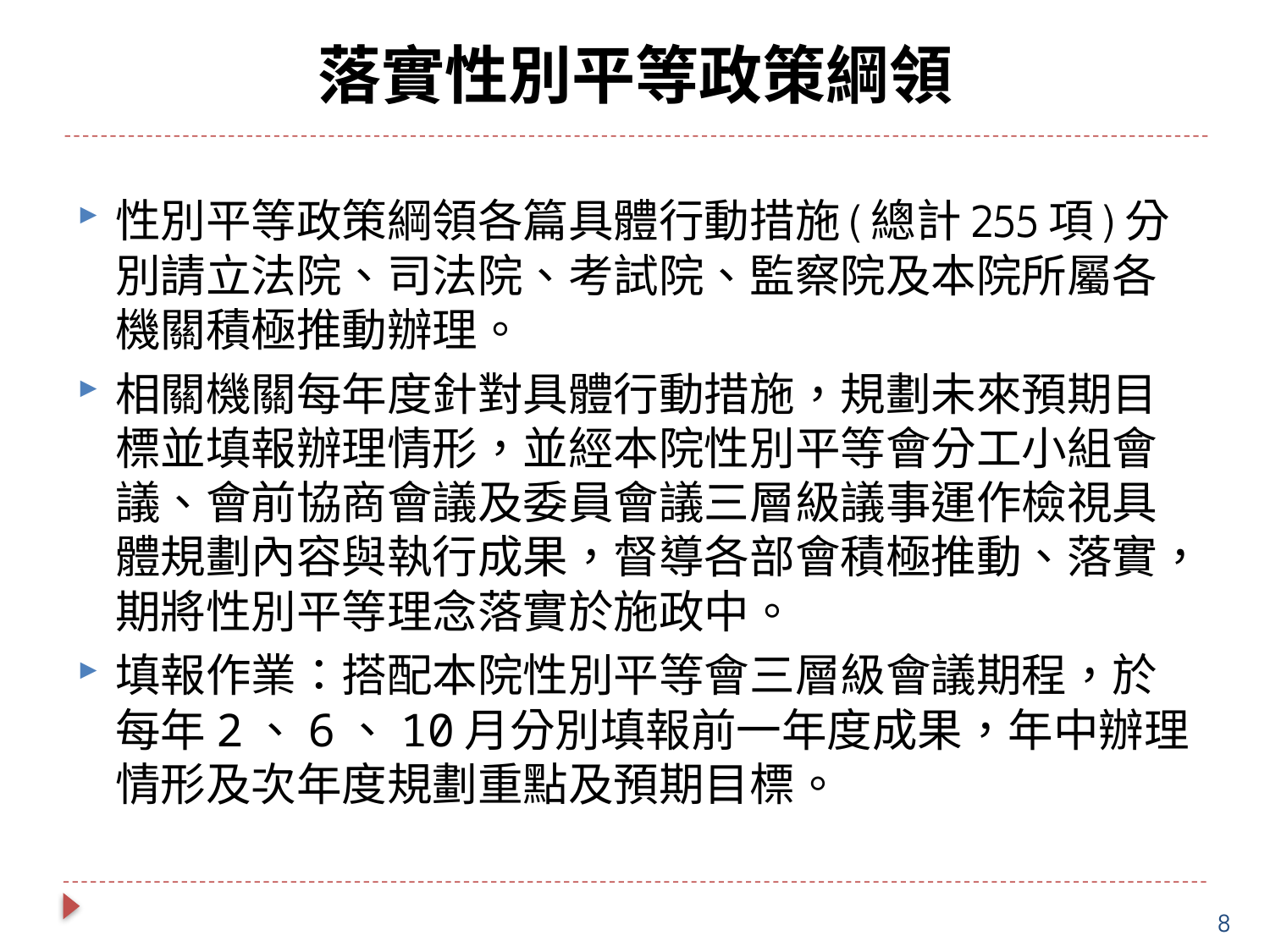

落實性別平等政策綱領
性別平等政策綱領各篇具體行動措施(總計255項)分別請立法院、司法院、考試院、監察院及本院所屬各機關積極推動辦理。
相關機關每年度針對具體行動措施，規劃未來預期目標並填報辦理情形，並經本院性別平等會分工小組會議、會前協商會議及委員會議三層級議事運作檢視具體規劃內容與執行成果，督導各部會積極推動、落實，期將性別平等理念落實於施政中。
填報作業：搭配本院性別平等會三層級會議期程，於每年2、6、10月分別填報前一年度成果，年中辦理情形及次年度規劃重點及預期目標。
8